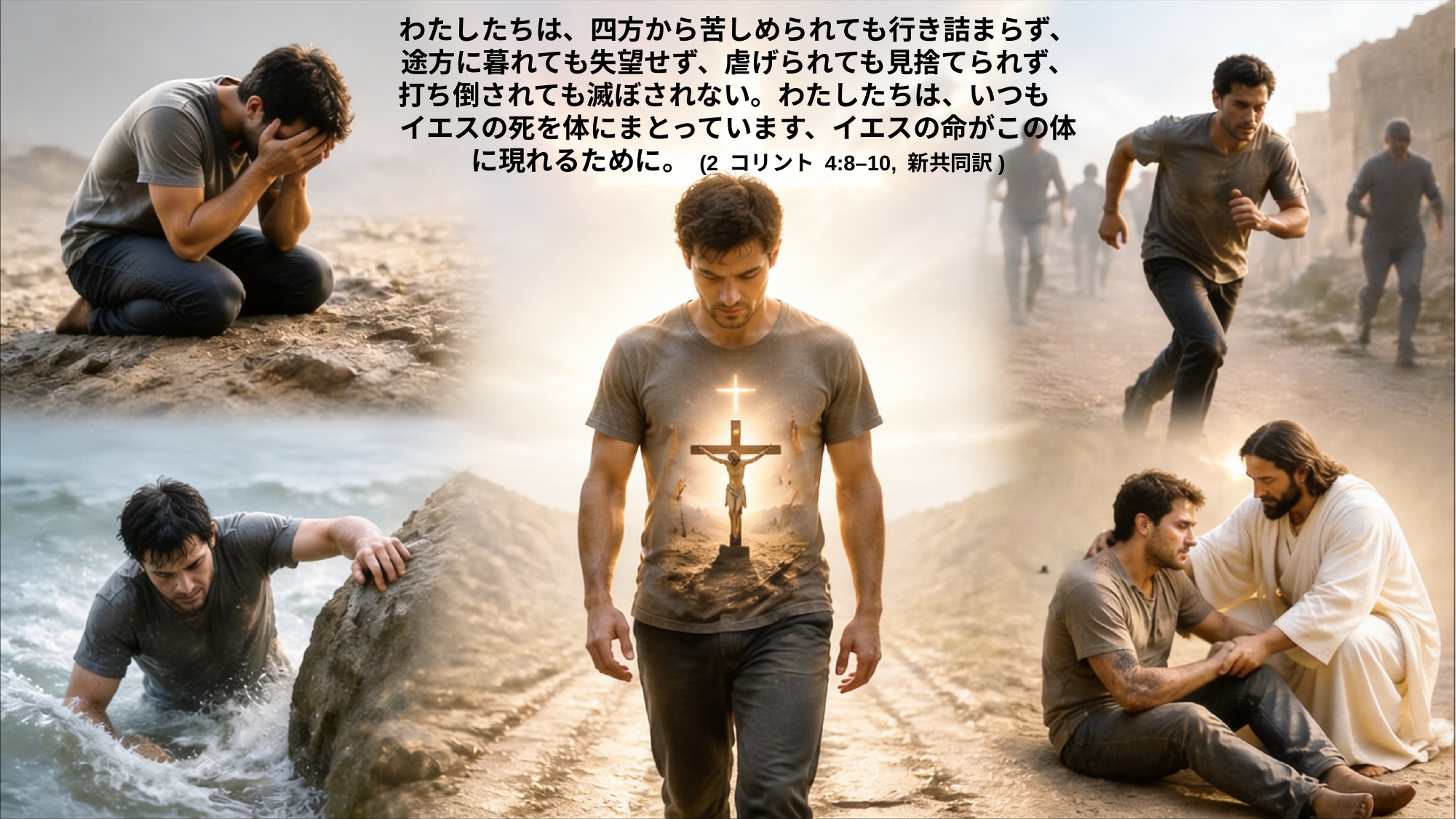

わたしたちは、四方から苦しめられても行き詰まらず、途方に暮れても失望せず、虐げられても見捨てられず、打ち倒されても滅ぼされない。わたしたちは、いつも　イエスの死を体にまとっています、イエスの命がこの体に現れるために。 (2 コリント 4:8–10, 新共同訳)